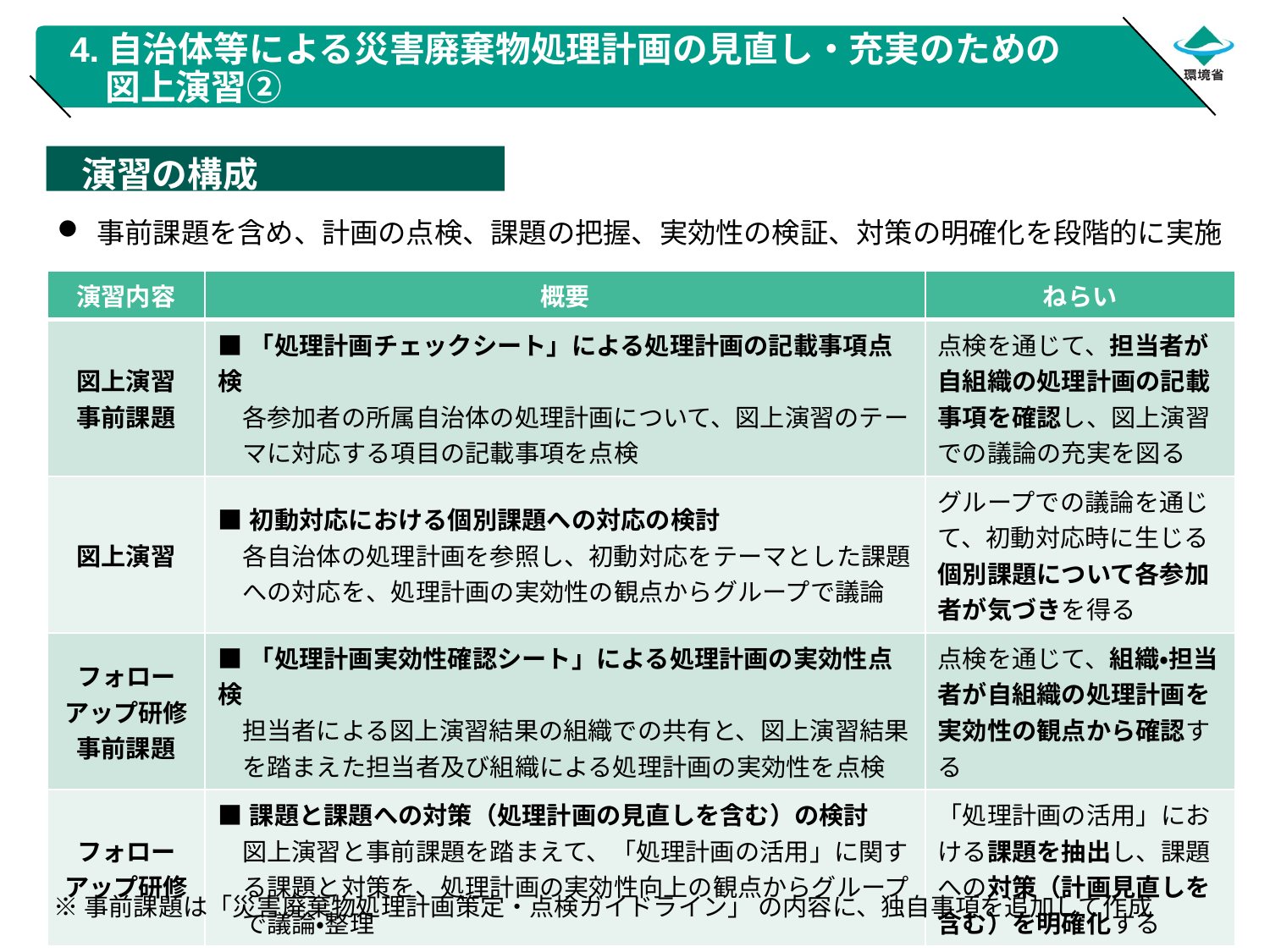

# 4.自治体等による災害廃棄物処理計画の見直し・充実のための 　図上演習②
　演習の構成
事前課題を含め、計画の点検、課題の把握、実効性の検証、対策の明確化を段階的に実施
| 演習内容 | 概要 | ねらい |
| --- | --- | --- |
| 図上演習 事前課題 | ■「処理計画チェックシート」による処理計画の記載事項点検 　各参加者の所属自治体の処理計画について、図上演習のテー 　マに対応する項目の記載事項を点検 | 点検を通じて、担当者が自組織の処理計画の記載事項を確認し、図上演習での議論の充実を図る |
| 図上演習 | ■初動対応における個別課題への対応の検討 　各自治体の処理計画を参照し、初動対応をテーマとした課題 　への対応を、処理計画の実効性の観点からグループで議論 | グループでの議論を通じて、初動対応時に生じる個別課題について各参加者が気づきを得る |
| フォローアップ研修 事前課題 | ■「処理計画実効性確認シート」による処理計画の実効性点検 　担当者による図上演習結果の組織での共有と、図上演習結果 　を踏まえた担当者及び組織による処理計画の実効性を点検 | 点検を通じて、組織・担当者が自組織の処理計画を実効性の観点から確認する |
| フォローアップ研修 | ■課題と課題への対策（処理計画の見直しを含む）の検討 　図上演習と事前課題を踏まえて、「処理計画の活用」に関す 　る課題と対策を、処理計画の実効性向上の観点からグループ 　で議論・整理 | 「処理計画の活用」における課題を抽出し、課題への対策（計画見直しを含む）を明確化する |
※事前課題は「災害廃棄物処理計画策定・点検ガイドライン」 の内容に、独自事項を追加して作成